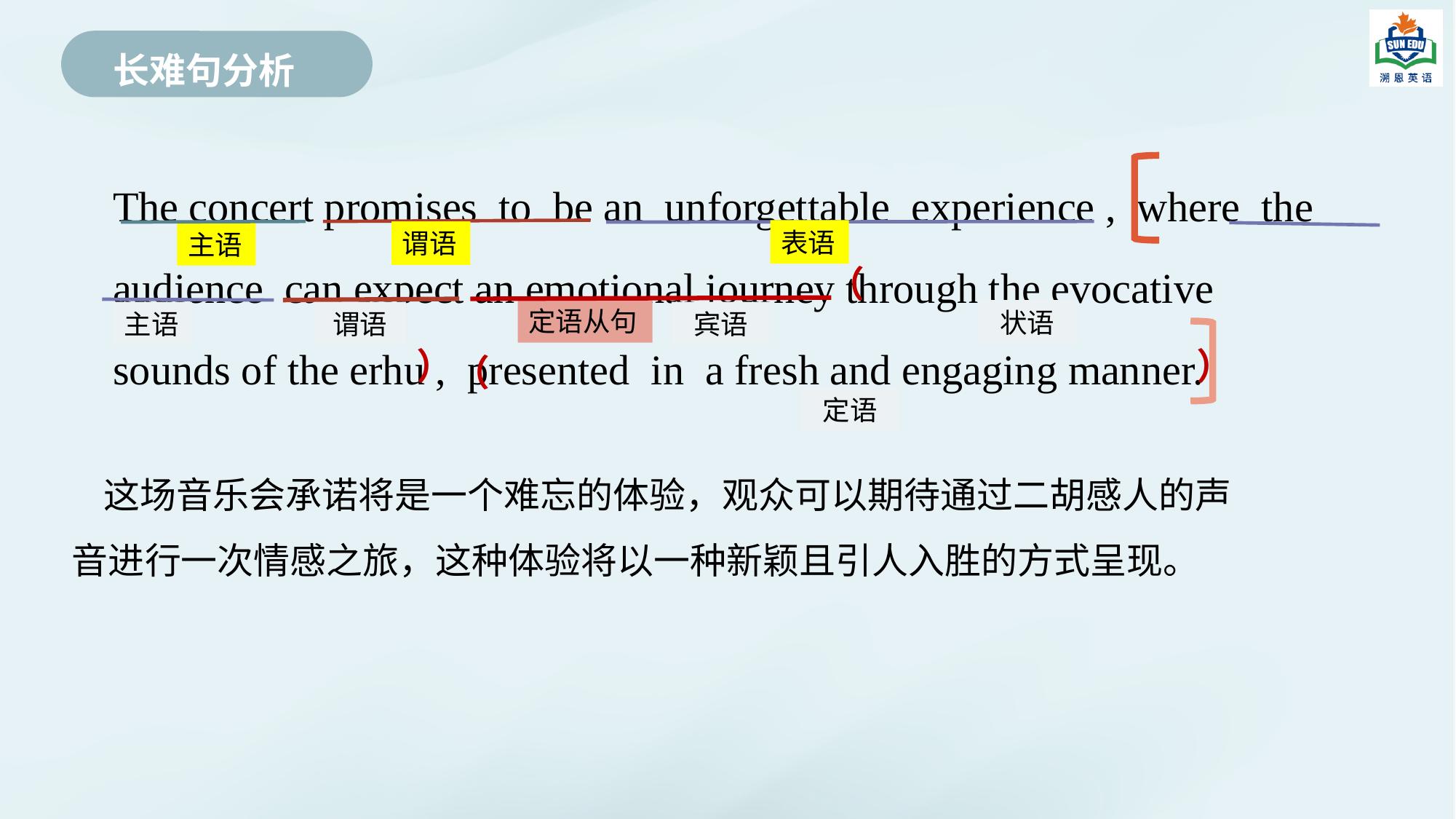

长难句分析
#
The concert promises  to  be an  unforgettable  experience ,  where  the  audience  can expect an emotional journey through the evocative sounds of the erhu ,  presented  in  a fresh and engaging manner.

表语
谓语
主语
（
定语从句
状语
主语
谓语
宾语

）
）
（
定语
这场音乐会承诺将是一个难忘的体验，观众可以期待通过二胡感人的声音进行一次情感之旅，这种体验将以一种新颖且引人入胜的方式呈现。